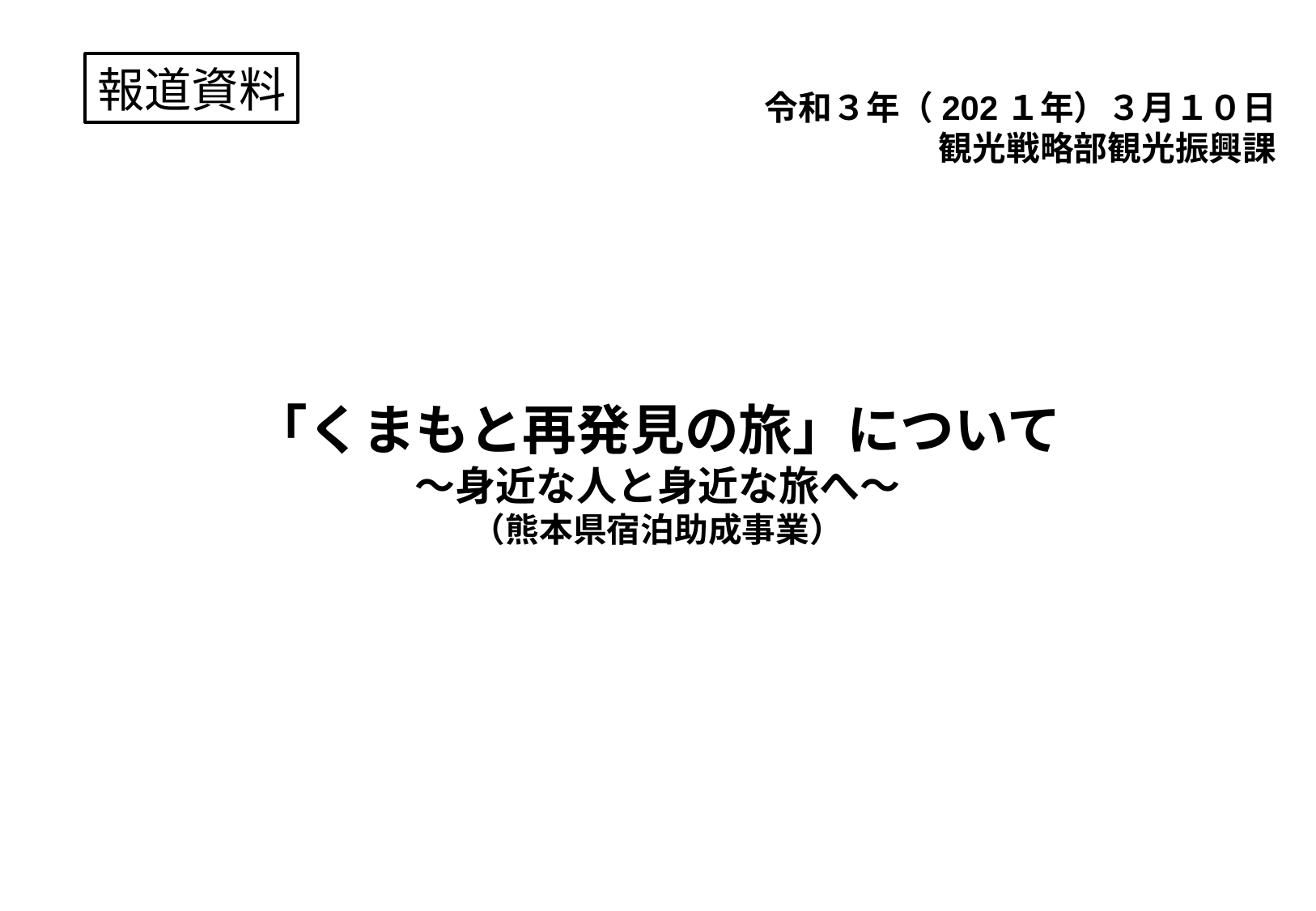

令和３年（202１年）３月１０日
観光戦略部観光振興課
報道資料

「くまもと再発見の旅」について
～身近な人と身近な旅へ～
（熊本県宿泊助成事業）